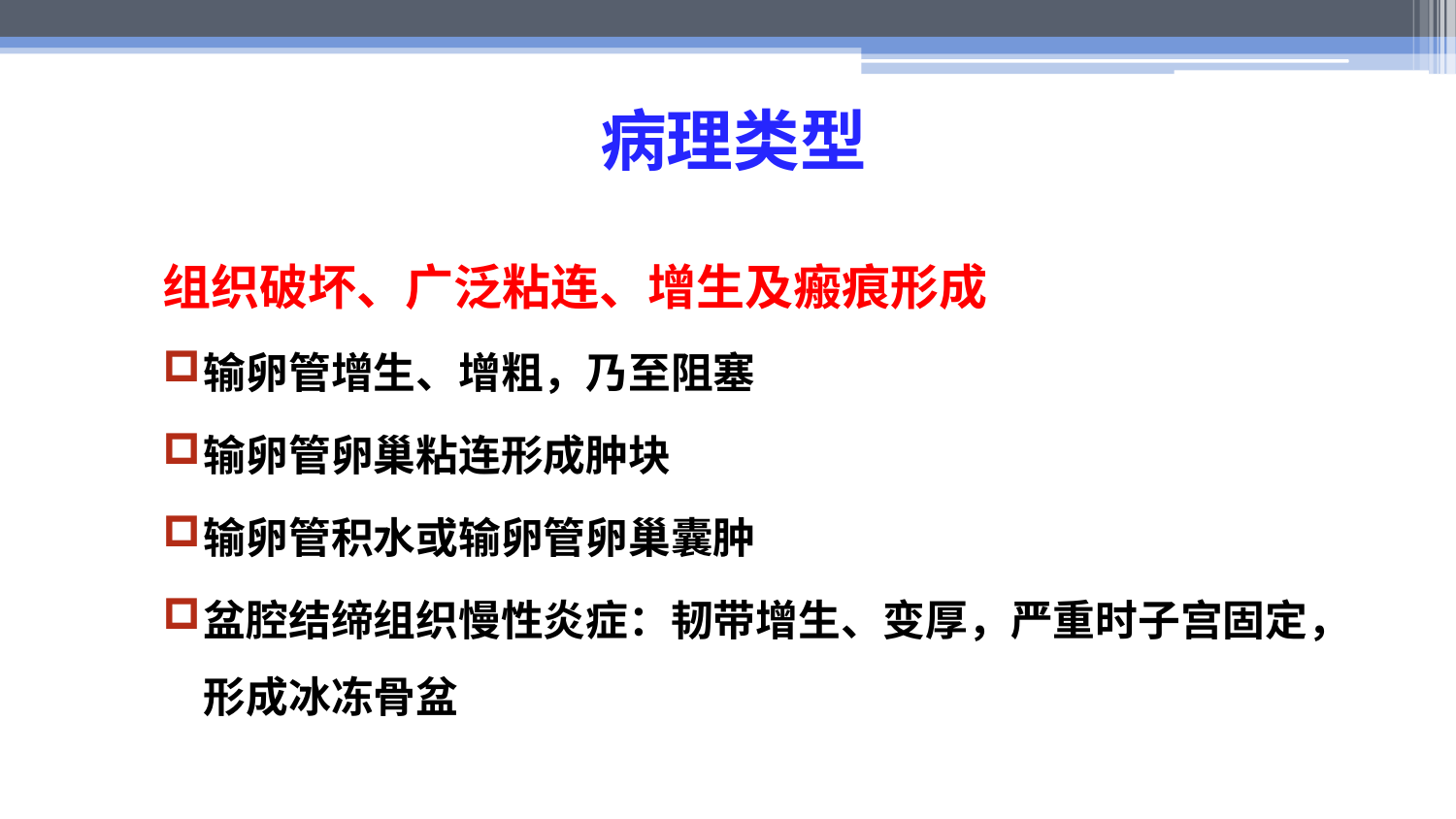

# 病理类型
组织破坏、广泛粘连、增生及瘢痕形成
输卵管增生、增粗，乃至阻塞
输卵管卵巢粘连形成肿块
输卵管积水或输卵管卵巢囊肿
盆腔结缔组织慢性炎症：韧带增生、变厚，严重时子宫固定，形成冰冻骨盆